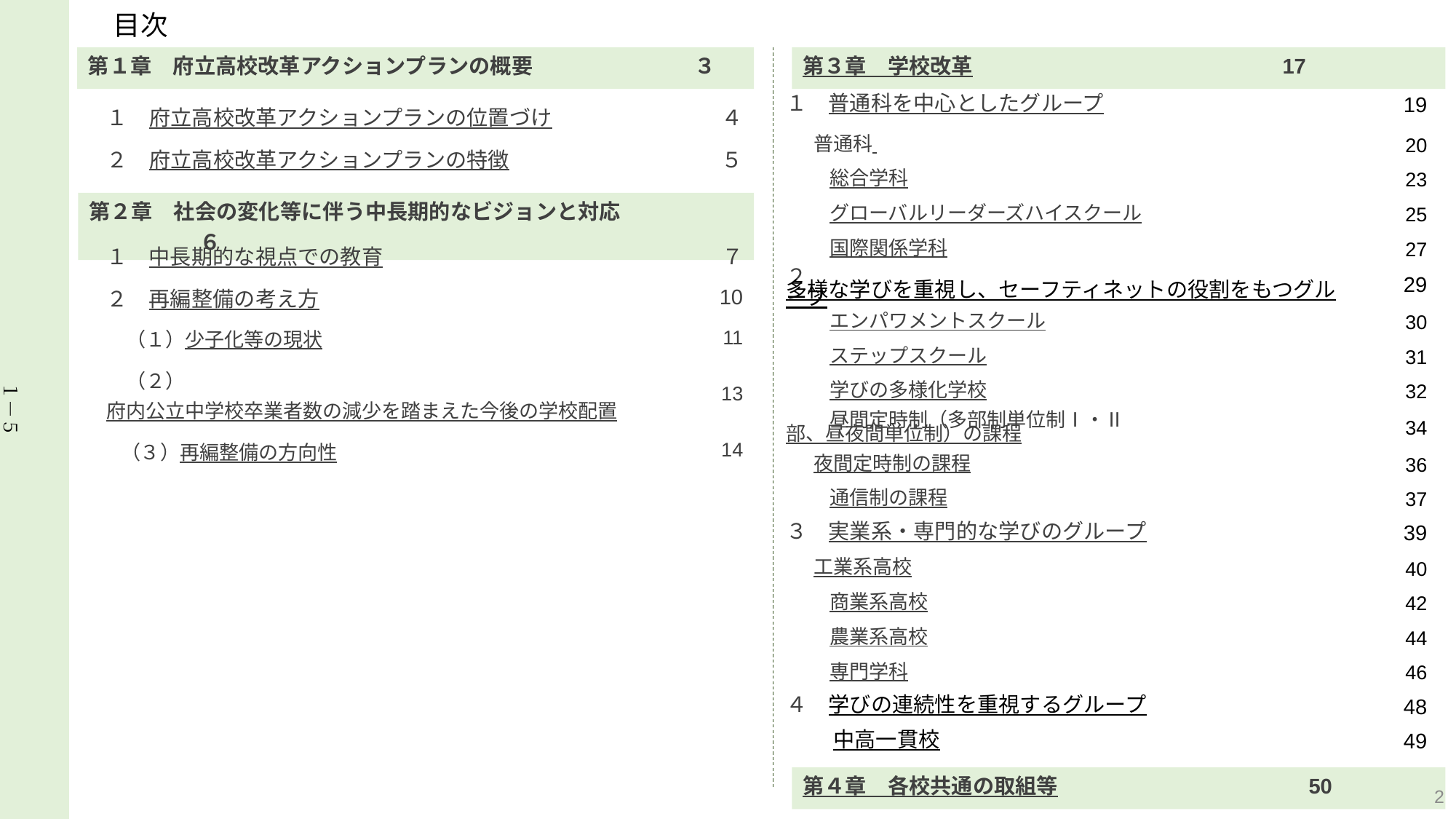

目次
第１章　府立高校改革アクションプランの概要                                 ３
第３章　学校改革                                                              17
| １　普通科を中心としたグループ | 19 |
| --- | --- |
| 普通科 | 20 |
| 総合学科 | 23 |
| グローバルリーダーズハイスクール | 25 |
| 国際関係学科 | 27 |
| ２　多様な学びを重視し、セーフティネットの役割をもつグループ | 29 |
| エンパワメントスクール | 30 |
| ステップスクール | 31 |
| 学びの多様化学校 | 32 |
| 昼間定時制（多部制単位制Ⅰ・Ⅱ部、昼夜間単位制）の課程 | 34 |
| 夜間定時制の課程 | 36 |
| 通信制の課程 | 37 |
| ３　実業系・専門的な学びのグループ | 39 |
| 工業系高校 | 40 |
| 商業系高校 | 42 |
| 農業系高校 | 44 |
| 専門学科 | 46 |
| ４　学びの連続性を重視するグループ | 48 |
| 中高一貫校 | 49 |
| １　府立高校改革アクションプランの位置づけ | ４ |
| --- | --- |
| ２　府立高校改革アクションプランの特徴 | ５ |
第２章　社会の変化等に伴う中長期的なビジョンと対応　　　　　　　　　　 ６
| １　中長期的な視点での教育 | ７ |
| --- | --- |
| ２　再編整備の考え方 | 10 |
| （１）少子化等の現状 | 11 |
| （２）府内公立中学校卒業者数の減少を踏まえた今後の学校配置 | 13 |
| （３）再編整備の方向性 | 14 |
１－５
第４章　各校共通の取組等                                                  50
2